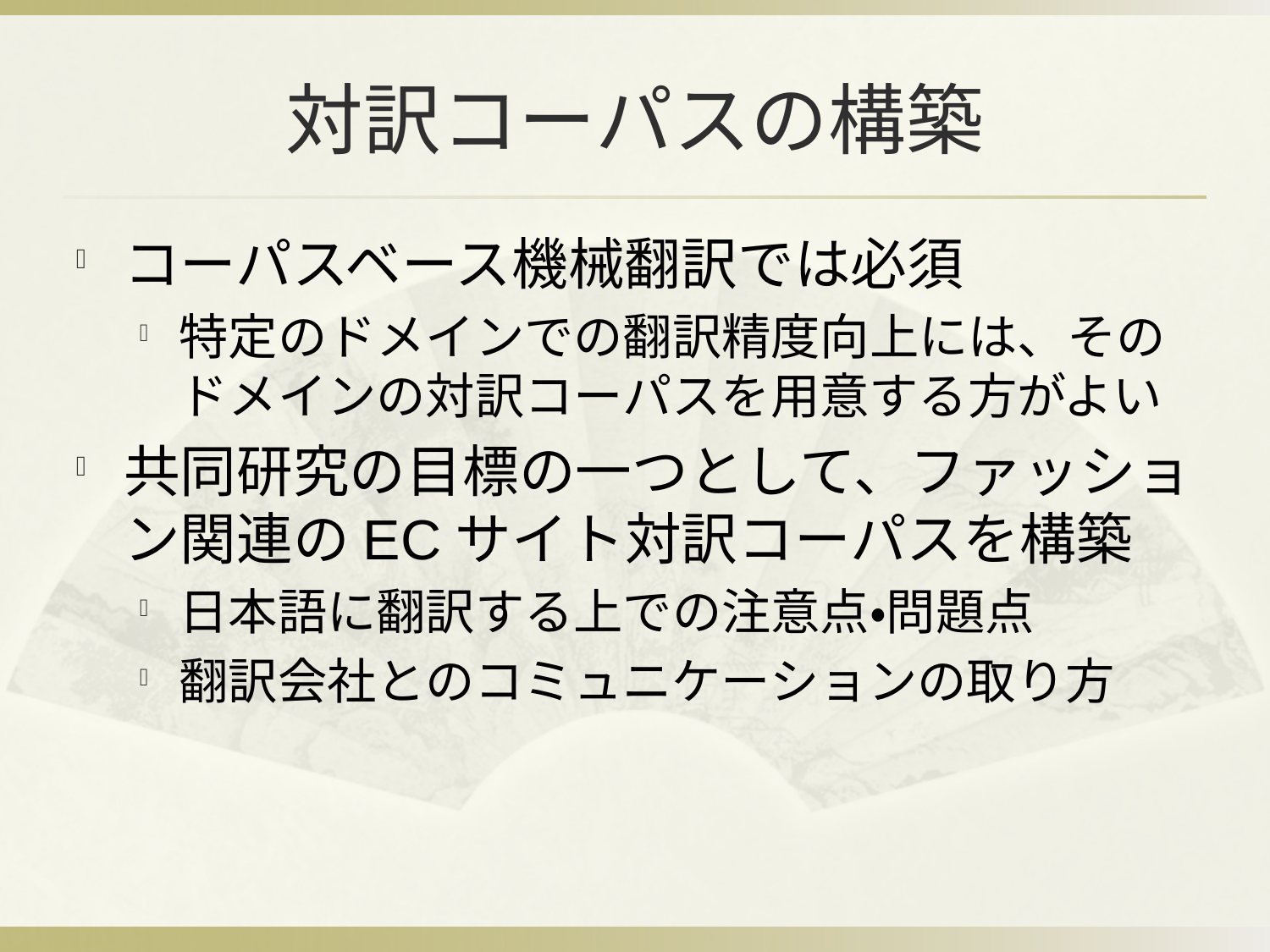

# 対訳コーパスの構築
コーパスベース機械翻訳では必須
特定のドメインでの翻訳精度向上には、そのドメインの対訳コーパスを用意する方がよい
共同研究の目標の一つとして、ファッション関連のECサイト対訳コーパスを構築
日本語に翻訳する上での注意点・問題点
翻訳会社とのコミュニケーションの取り方